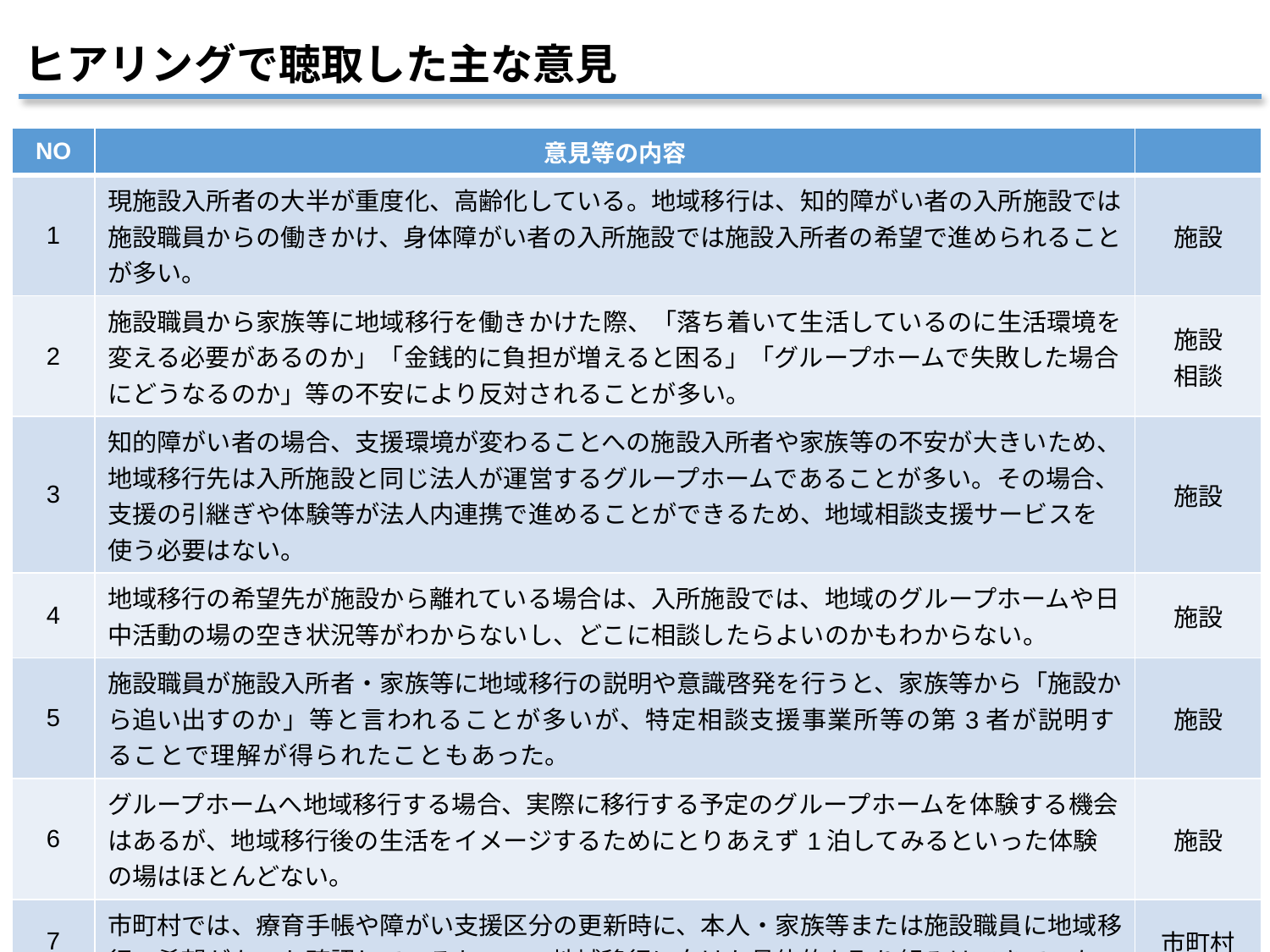

# ヒアリングで聴取した主な意見
| NO | 意見等の内容 |  |
| --- | --- | --- |
| 1 | 現施設入所者の大半が重度化、高齢化している。地域移行は、知的障がい者の入所施設では施設職員からの働きかけ、身体障がい者の入所施設では施設入所者の希望で進められることが多い。 | 施設 |
| 2 | 施設職員から家族等に地域移行を働きかけた際、「落ち着いて生活しているのに生活環境を変える必要があるのか」「金銭的に負担が増えると困る」「グループホームで失敗した場合にどうなるのか」等の不安により反対されることが多い。 | 施設 相談 |
| 3 | 知的障がい者の場合、支援環境が変わることへの施設入所者や家族等の不安が大きいため、地域移行先は入所施設と同じ法人が運営するグループホームであることが多い。その場合、支援の引継ぎや体験等が法人内連携で進めることができるため、地域相談支援サービスを使う必要はない。 | 施設 |
| 4 | 地域移行の希望先が施設から離れている場合は、入所施設では、地域のグループホームや日中活動の場の空き状況等がわからないし、どこに相談したらよいのかもわからない。 | 施設 |
| 5 | 施設職員が施設入所者・家族等に地域移行の説明や意識啓発を行うと、家族等から「施設から追い出すのか」等と言われることが多いが、特定相談支援事業所等の第3者が説明することで理解が得られたこともあった。 | 施設 |
| 6 | グループホームへ地域移行する場合、実際に移行する予定のグループホームを体験する機会はあるが、地域移行後の生活をイメージするためにとりあえず1泊してみるといった体験の場はほとんどない。 | 施設 |
| 7 | 市町村では、療育手帳や障がい支援区分の更新時に、本人・家族等または施設職員に地域移 行の希望がないか確認しているものの、地域移行に向けた具体的な取り組みはできていない。 | 市町村 |
| 8 | 現施設入所者の大半が計画相談支援サービスを利用している。 | 施設 |

１４